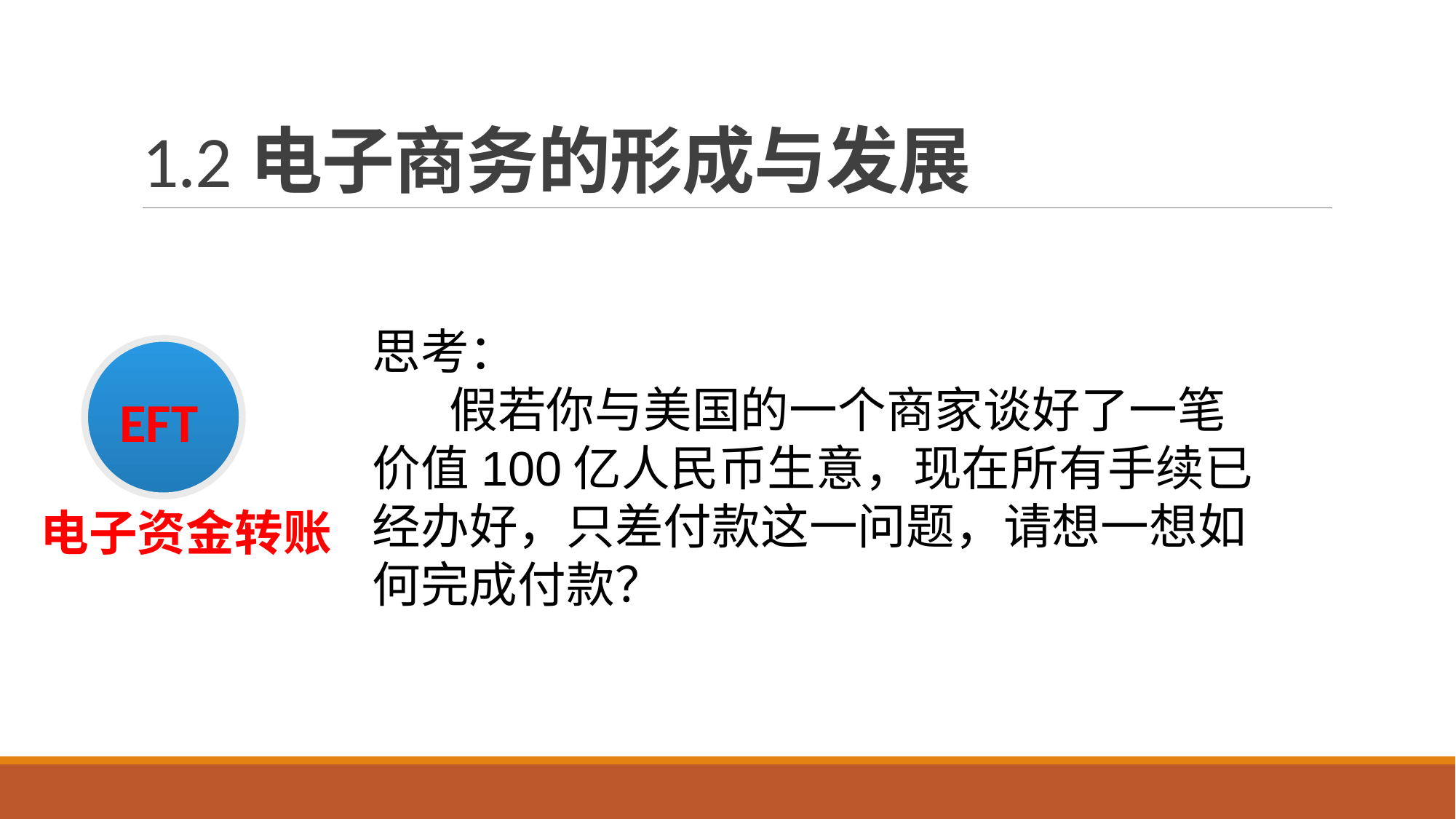

# 1.2电子商务的形成与发展
思考：
      假若你与美国的一个商家谈好了一笔价值100亿人民币生意，现在所有手续已经办好，只差付款这一问题，请想一想如何完成付款？

EFT
电子资金转账